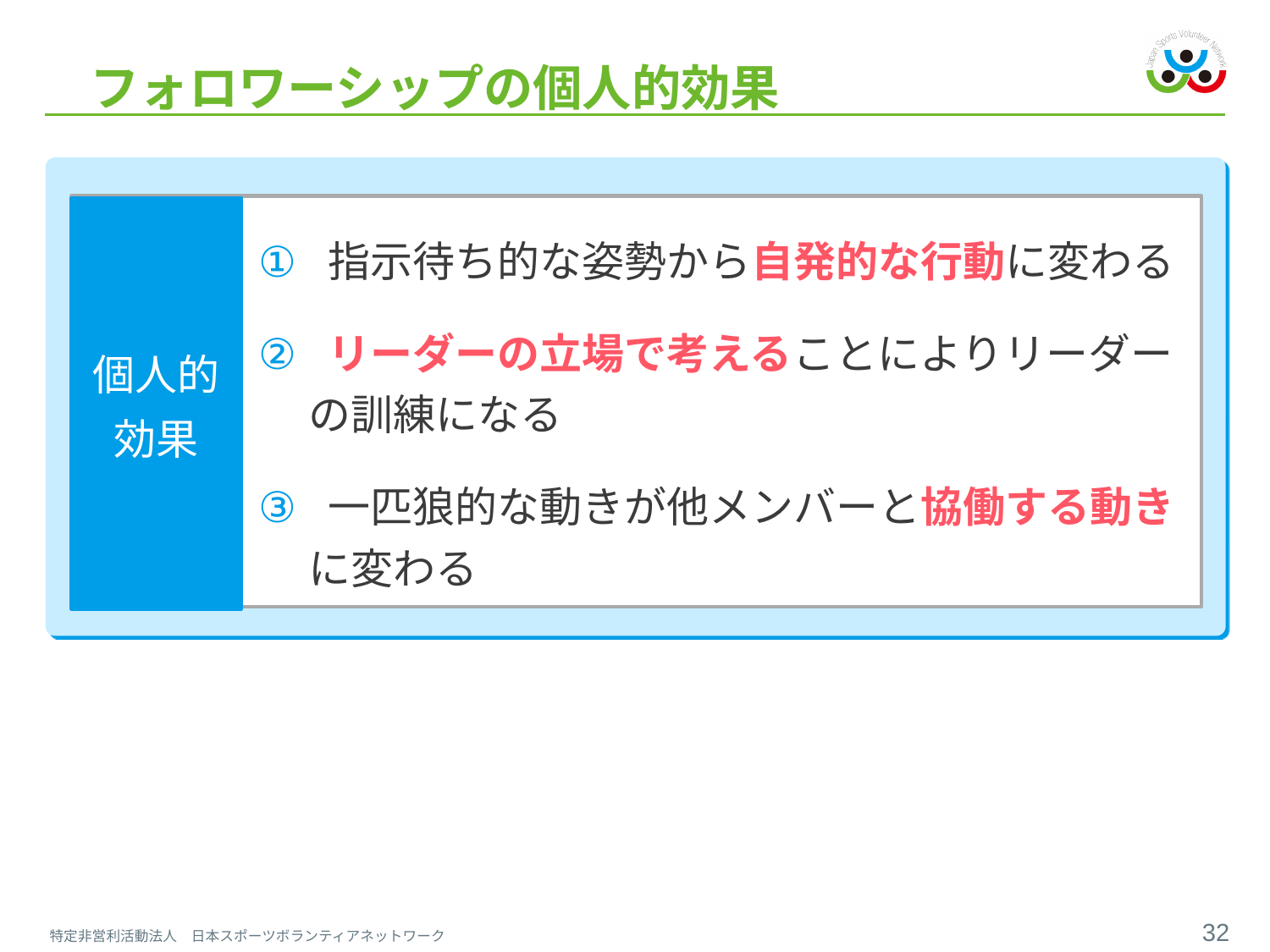

フォロワーシップの個人的効果

 指示待ち的な姿勢から自発的な行動に変わる
 リーダーの立場で考えることによりリーダーの訓練になる
 一匹狼的な動きが他メンバーと協働する動きに変わる
個人的
効果